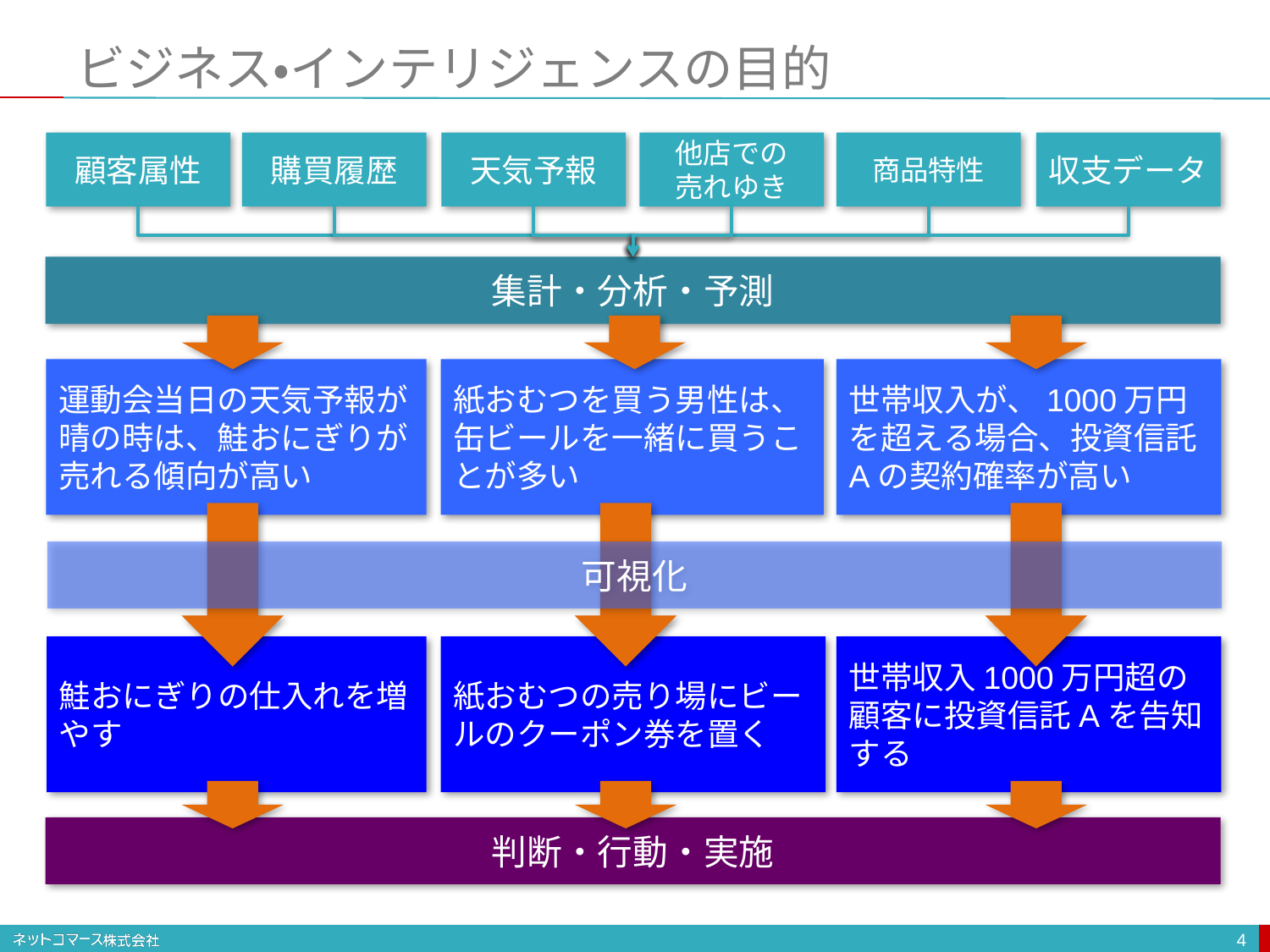

# ビジネス・インテリジェンスの目的
顧客属性
購買履歴
天気予報
他店での
売れゆき
商品特性
収支データ
集計・分析・予測

運動会当日の天気予報が晴の時は、鮭おにぎりが売れる傾向が高い
紙おむつを買う男性は、缶ビールを一緒に買うことが多い
世帯収入が、1000万円を超える場合、投資信託Aの契約確率が高い

可視化
鮭おにぎりの仕入れを増やす
紙おむつの売り場にビールのクーポン券を置く
世帯収入1000万円超の顧客に投資信託Aを告知する

判断・行動・実施
4